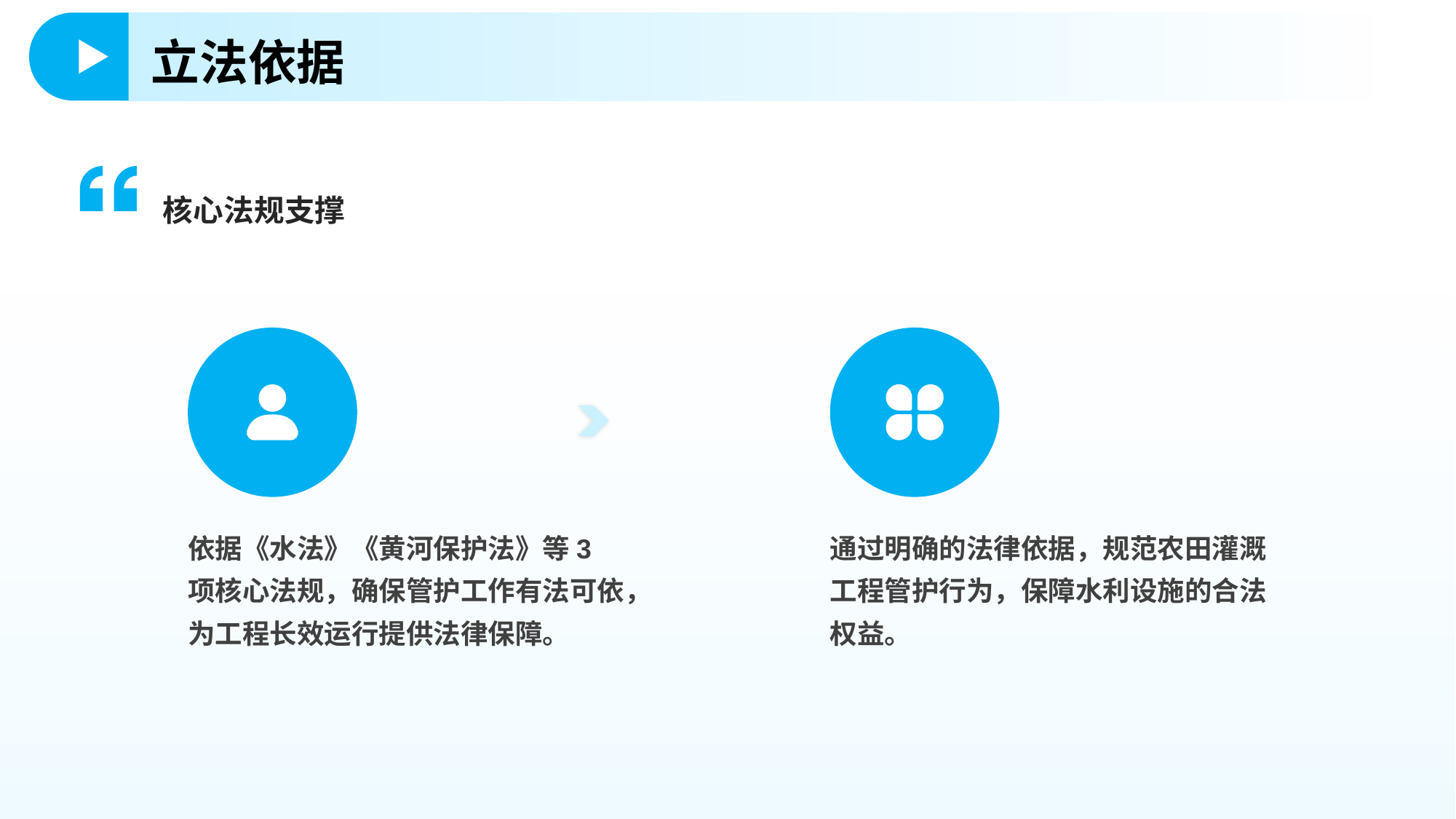

立法依据

核心法规支撑

依据《水法》《黄河保护法》等3项核心法规，确保管护工作有法可依，为工程长效运行提供法律保障。
通过明确的法律依据，规范农田灌溉工程管护行为，保障水利设施的合法权益。